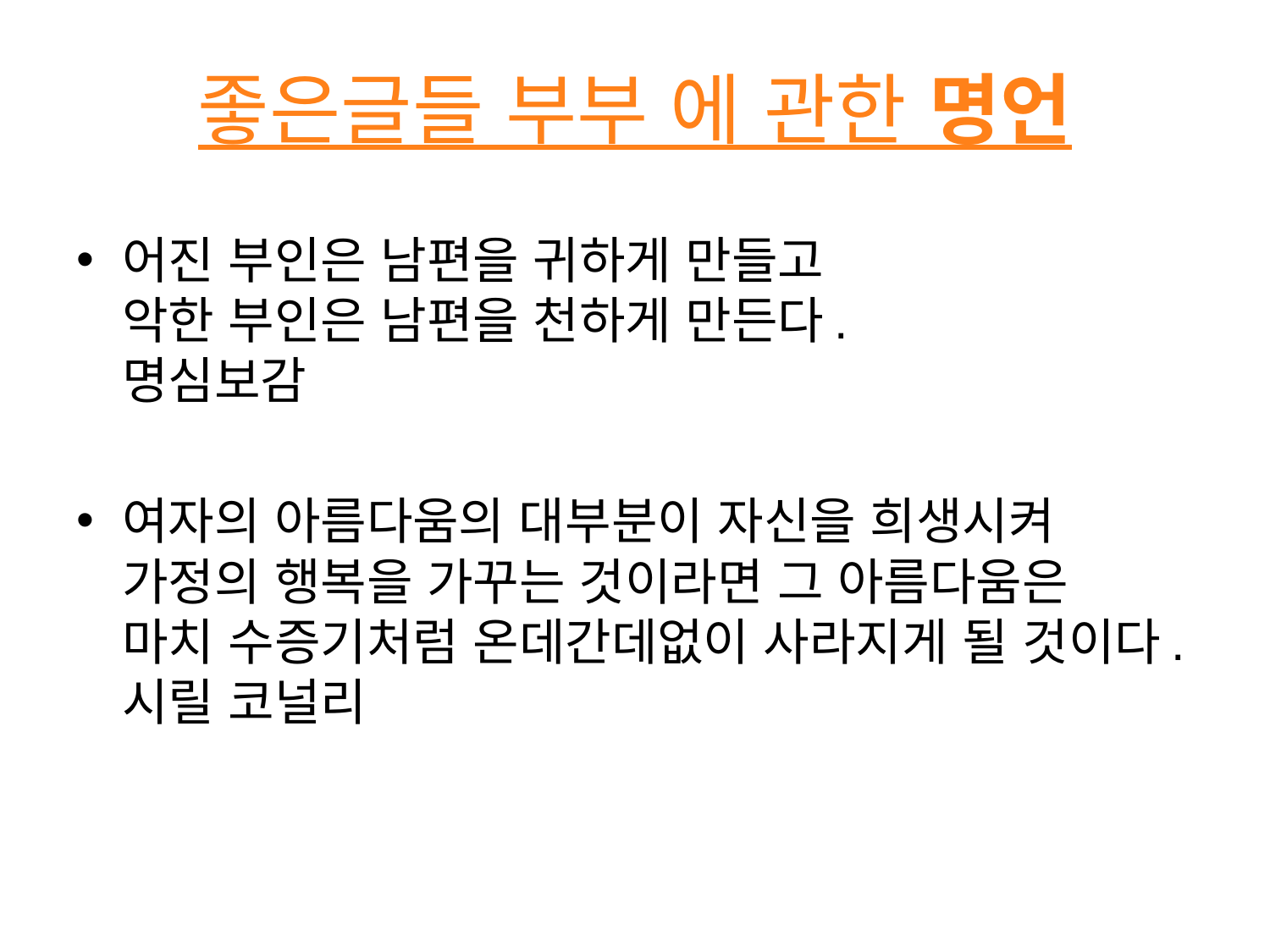

# 좋은글들 부부 에 관한 명언
어진 부인은 남편을 귀하게 만들고
악한 부인은 남편을 천하게 만든다.
명심보감

여자의 아름다움의 대부분이 자신을 희생시켜
가정의 행복을 가꾸는 것이라면 그 아름다움은
마치 수증기처럼 온데간데없이 사라지게 될 것이다.
시릴 코널리